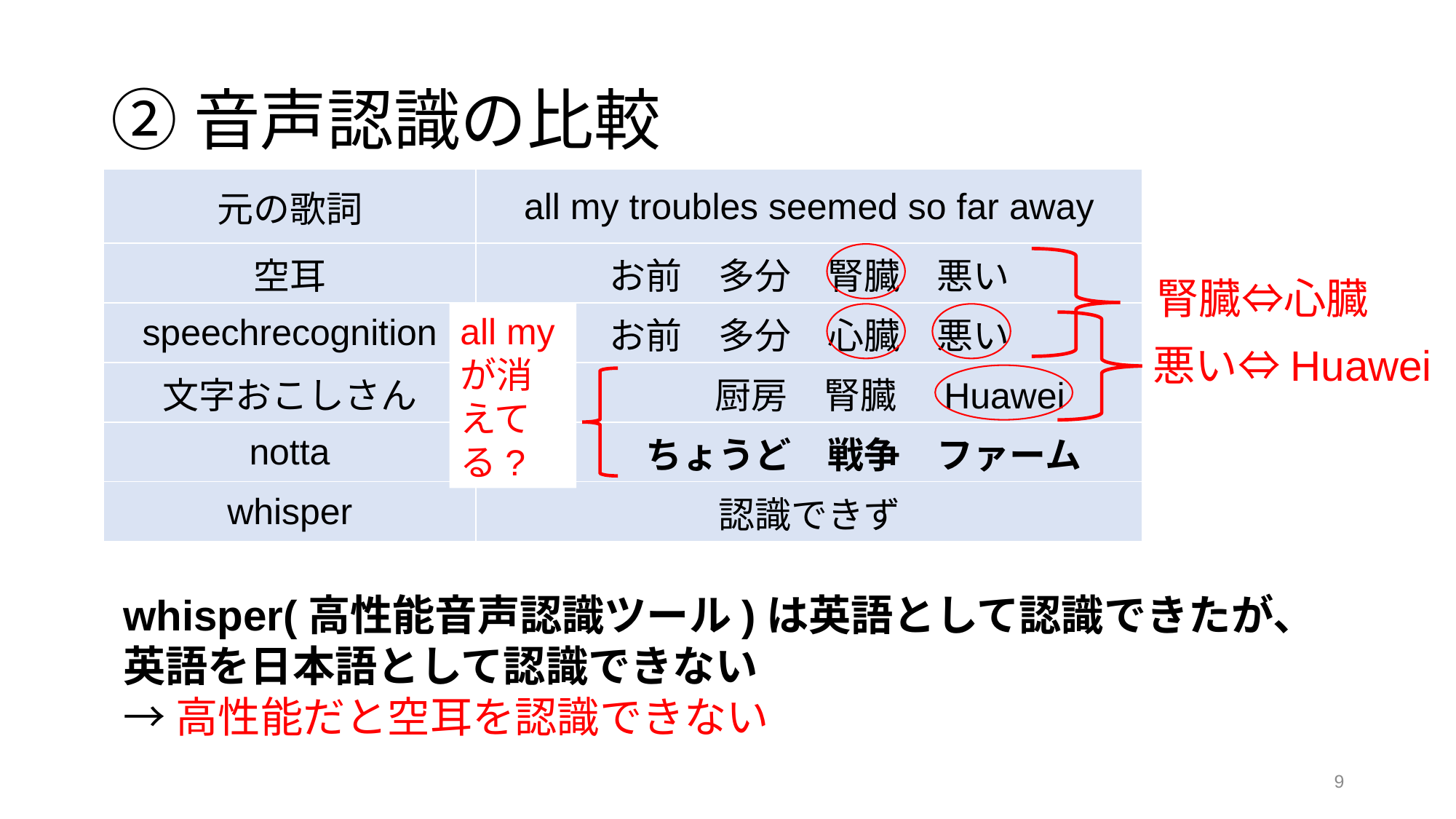

# ②音声認識の比較
| 元の歌詞 | all my troubles seemed so far away |
| --- | --- |
| 空耳 | お前　多分　腎臓　悪い |
| speechrecognition | お前　多分　心臓　悪い |
| 文字おこしさん | 厨房　腎臓　Huawei |
| notta | ちょうど　戦争　ファーム |
| whisper | 認識できず |

腎臓⇔心臓
all myが消えてる?

悪い⇔Huawei

whisper(高性能音声認識ツール)は英語として認識できたが、
英語を日本語として認識できない
→高性能だと空耳を認識できない
9